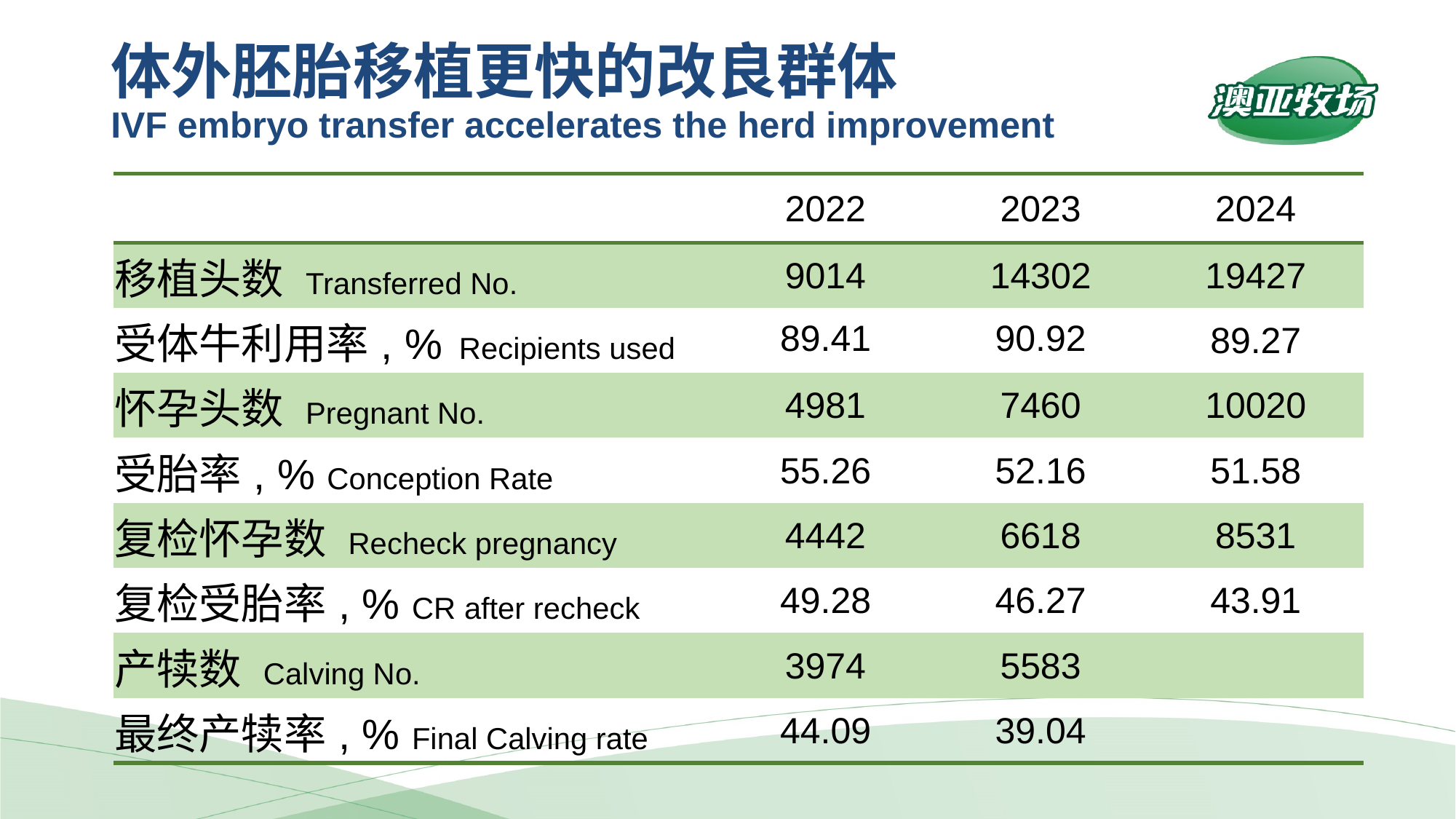

体外胚胎移植更快的改良群体
IVF embryo transfer accelerates the herd improvement
|  | 2022 | 2023 | 2024 |
| --- | --- | --- | --- |
| 移植头数 Transferred No. | 9014 | 14302 | 19427 |
| 受体牛利用率, % Recipients used | 89.41 | 90.92 | 89.27 |
| 怀孕头数 Pregnant No. | 4981 | 7460 | 10020 |
| 受胎率, % Conception Rate | 55.26 | 52.16 | 51.58 |
| 复检怀孕数 Recheck pregnancy | 4442 | 6618 | 8531 |
| 复检受胎率, % CR after recheck | 49.28 | 46.27 | 43.91 |
| 产犊数 Calving No. | 3974 | 5583 |  |
| 最终产犊率, % Final Calving rate | 44.09 | 39.04 |  |